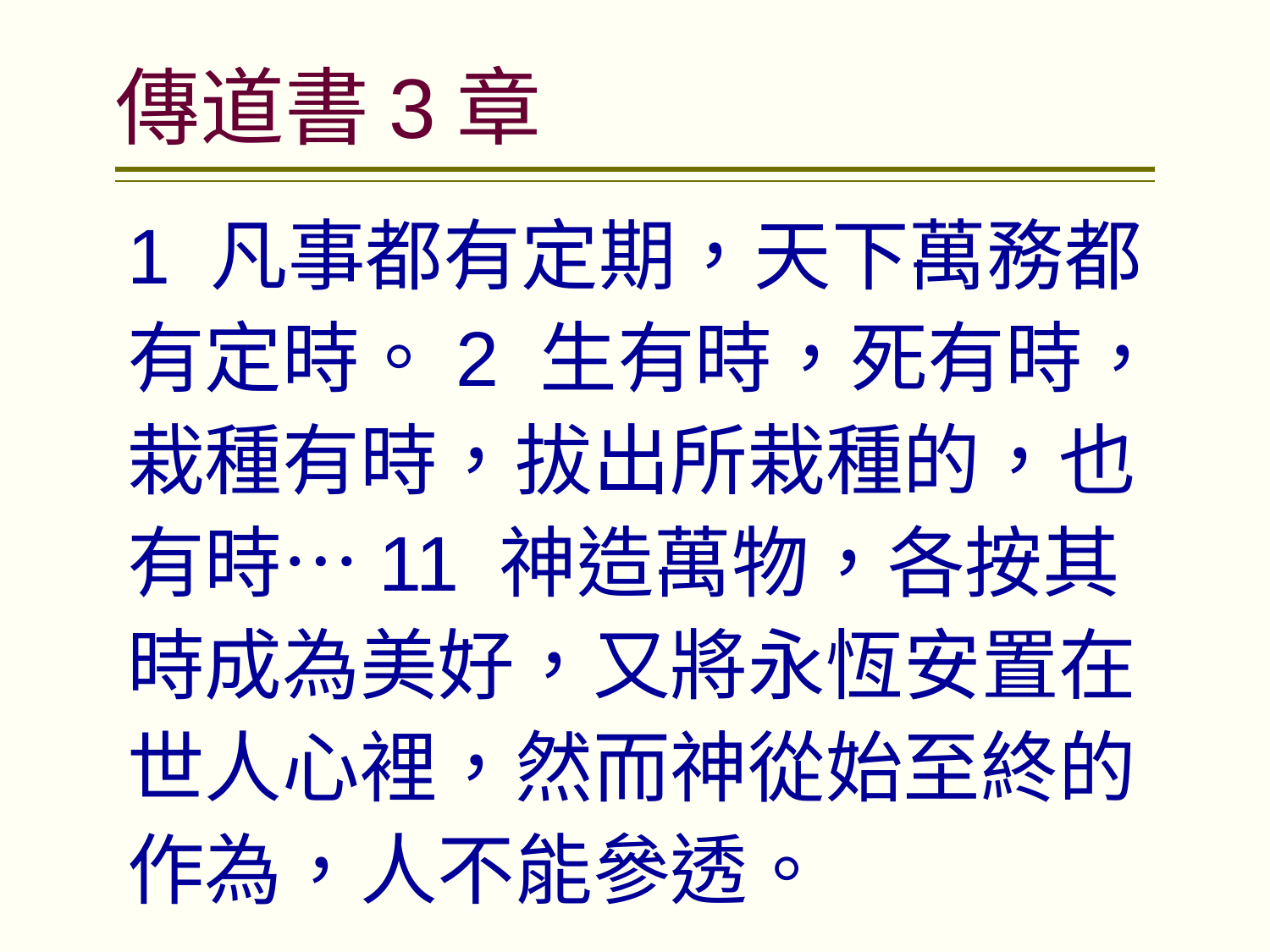

# 傳道書3章
1 凡事都有定期，天下萬務都有定時。2 生有時，死有時，栽種有時，拔出所栽種的，也有時…11 神造萬物，各按其時成為美好，又將永恆安置在世人心裡，然而神從始至終的作為，人不能參透。